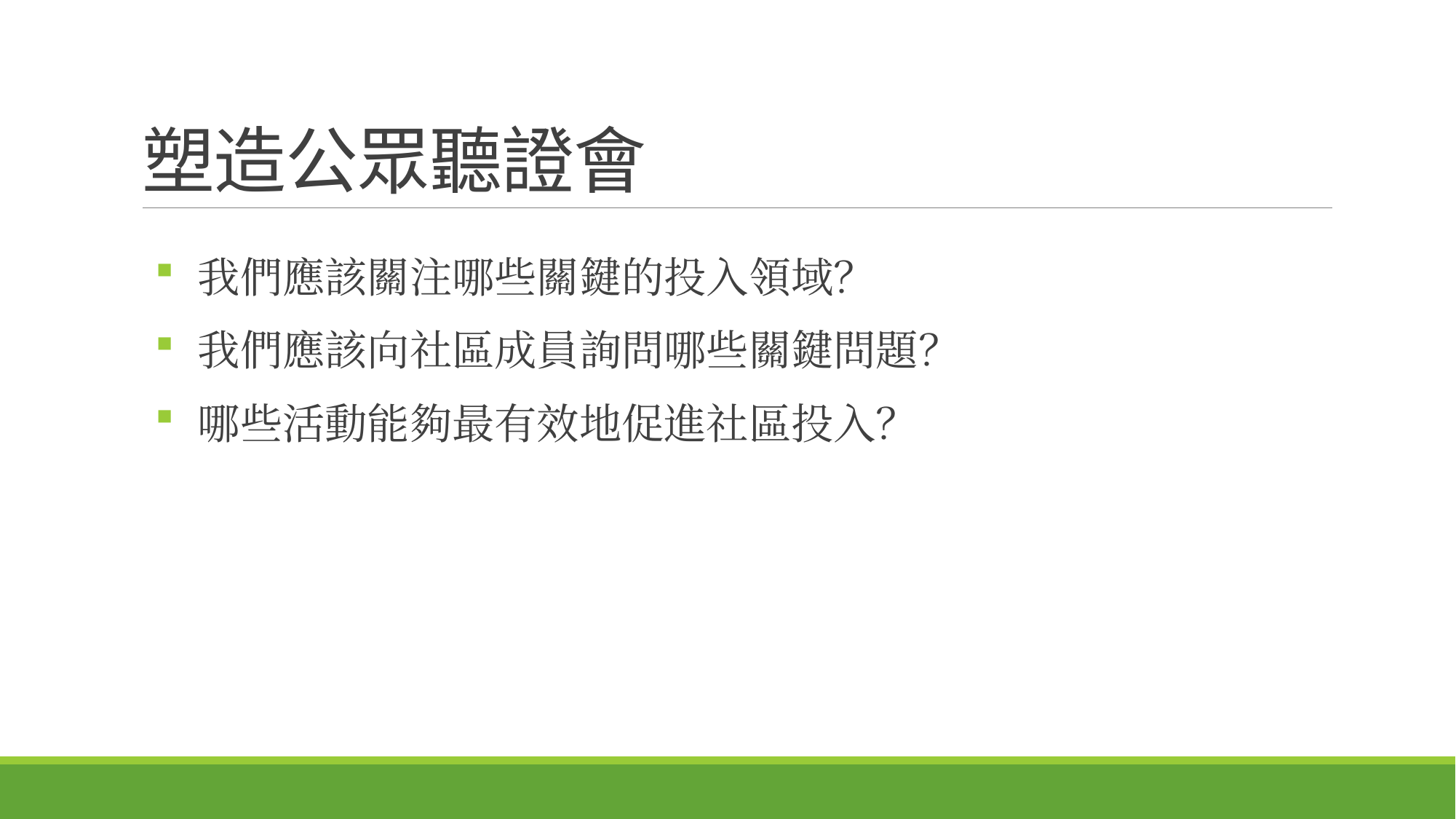

# 塑造公眾聽證會
 我們應該關注哪些關鍵的投入領域？
 我們應該向社區成員詢問哪些關鍵問題？
 哪些活動能夠最有效地促進社區投入？